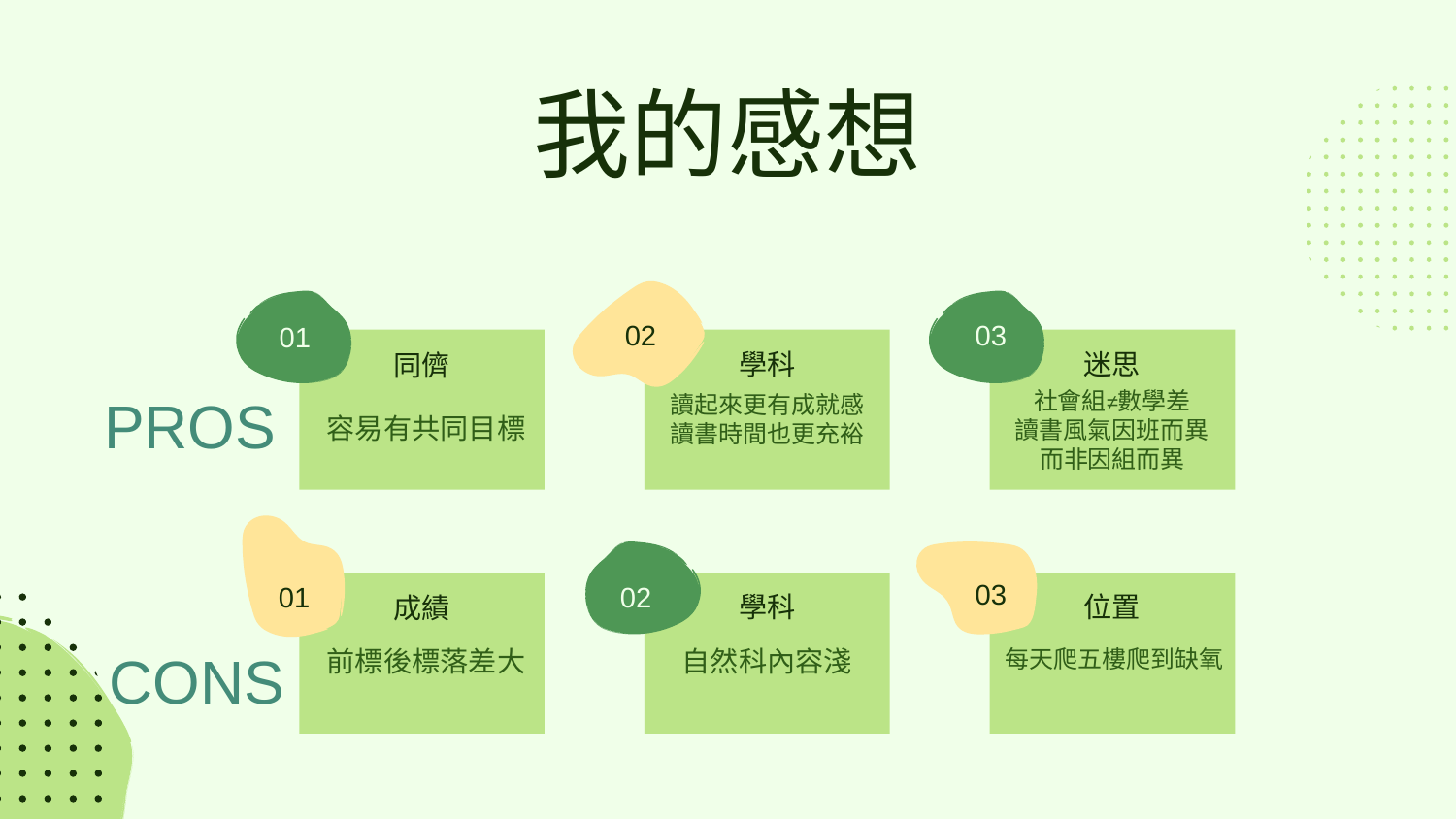

我的感想

01

學科
02
迷思
03
# 同儕

社會組≠數學差
讀書風氣因班而異
而非因組而異
PROS
讀起來更有成就感
讀書時間也更充裕
容易有共同目標

學科
位置
成績
01
02
03

CONS
前標後標落差大
自然科內容淺
每天爬五樓爬到缺氧